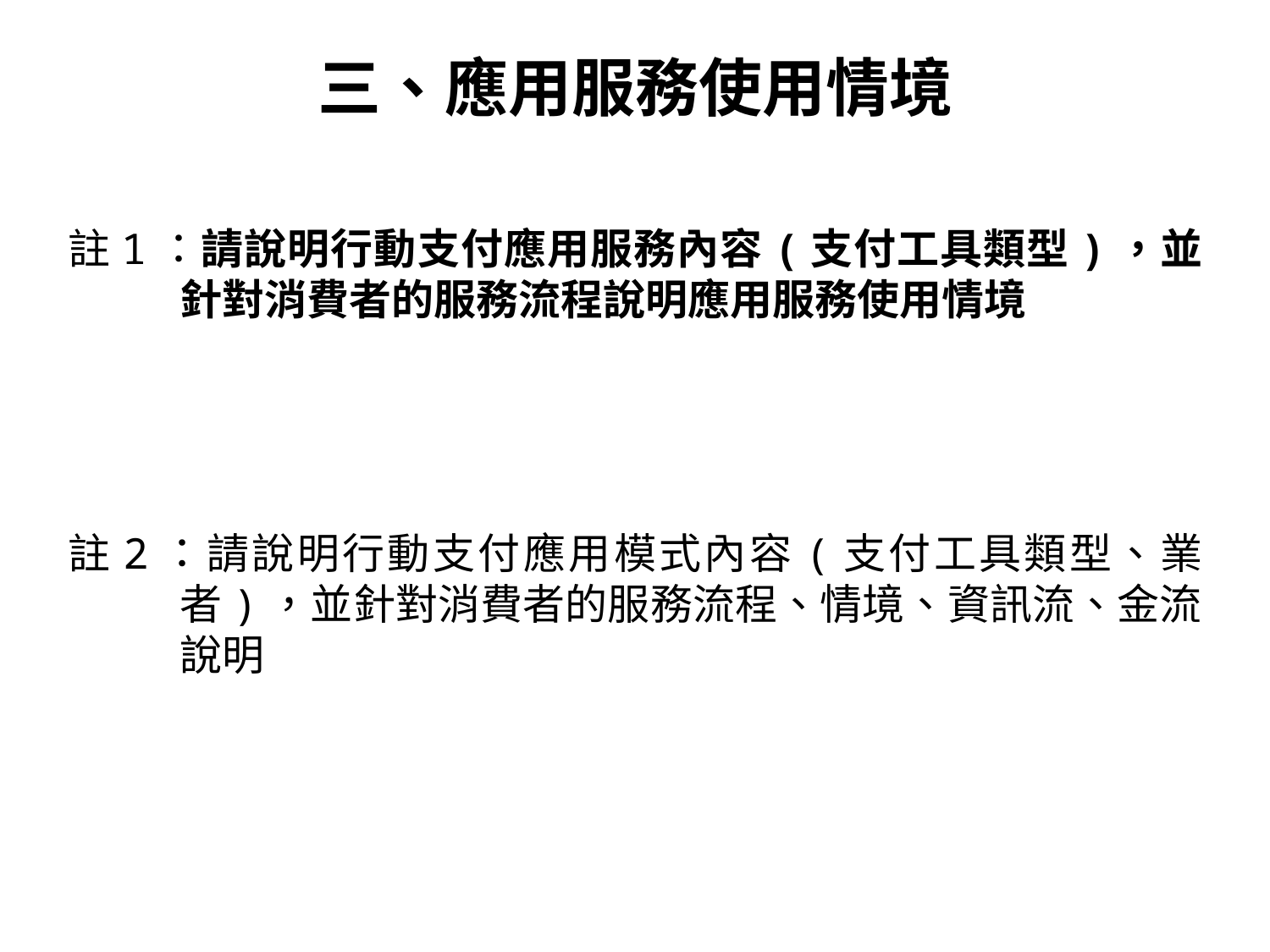

三、應用服務使用情境
註1：請說明行動支付應用服務內容(支付工具類型)，並針對消費者的服務流程說明應用服務使用情境

註2：請說明行動支付應用模式內容(支付工具類型、業者)，並針對消費者的服務流程、情境、資訊流、金流說明